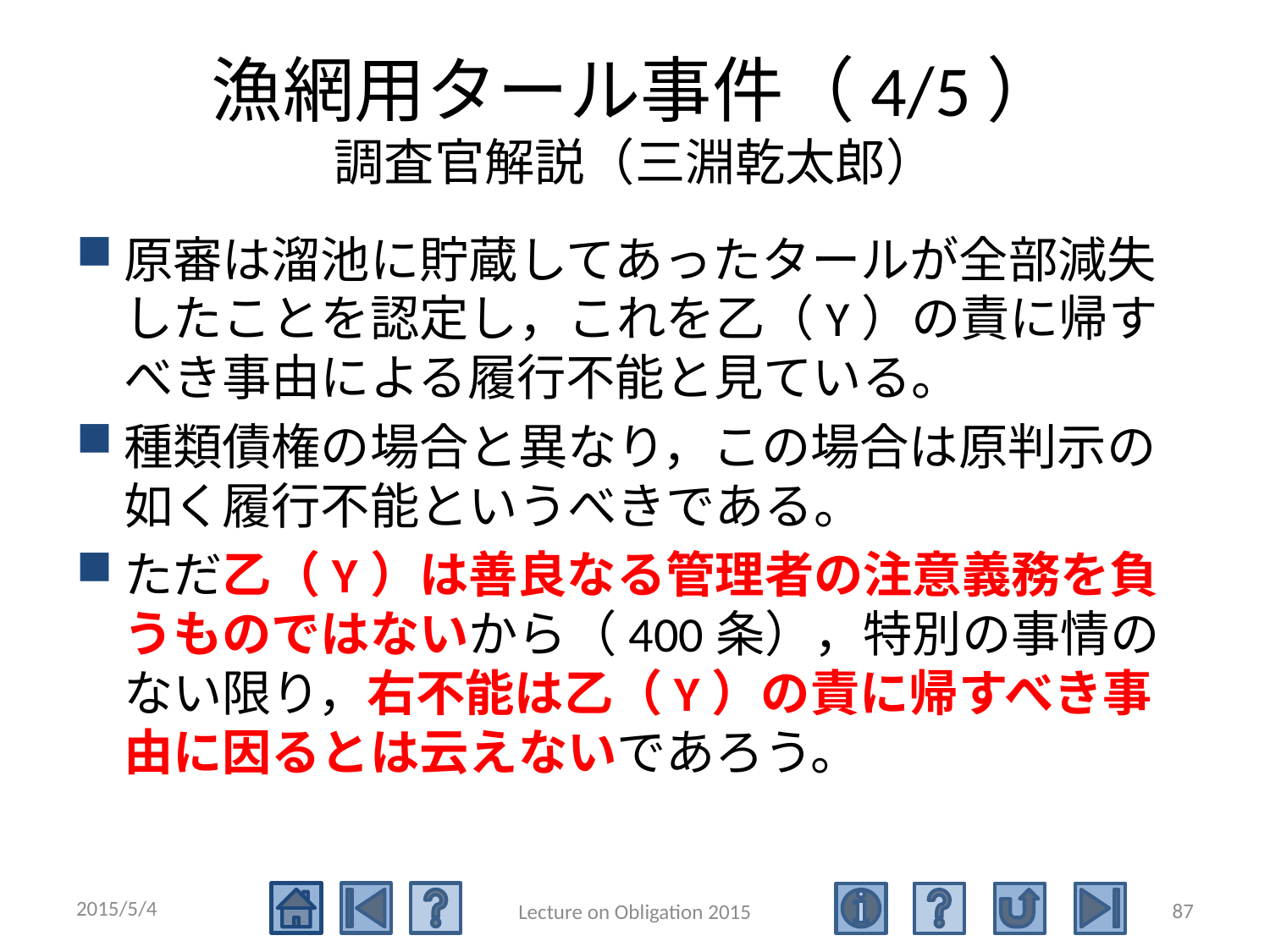

# 漁網用タール事件（4/5） 調査官解説（三淵乾太郎）
原審は溜池に貯蔵してあったタールが全部減失したことを認定し，これを乙（Y）の責に帰すべき事由による履行不能と見ている。
種類債権の場合と異なり，この場合は原判示の如く履行不能というべきである。
ただ乙（Y）は善良なる管理者の注意義務を負うものではないから（400条），特別の事情のない限り，右不能は乙（Y）の責に帰すべき事由に因るとは云えないであろう。
2015/5/4
87
Lecture on Obligation 2015